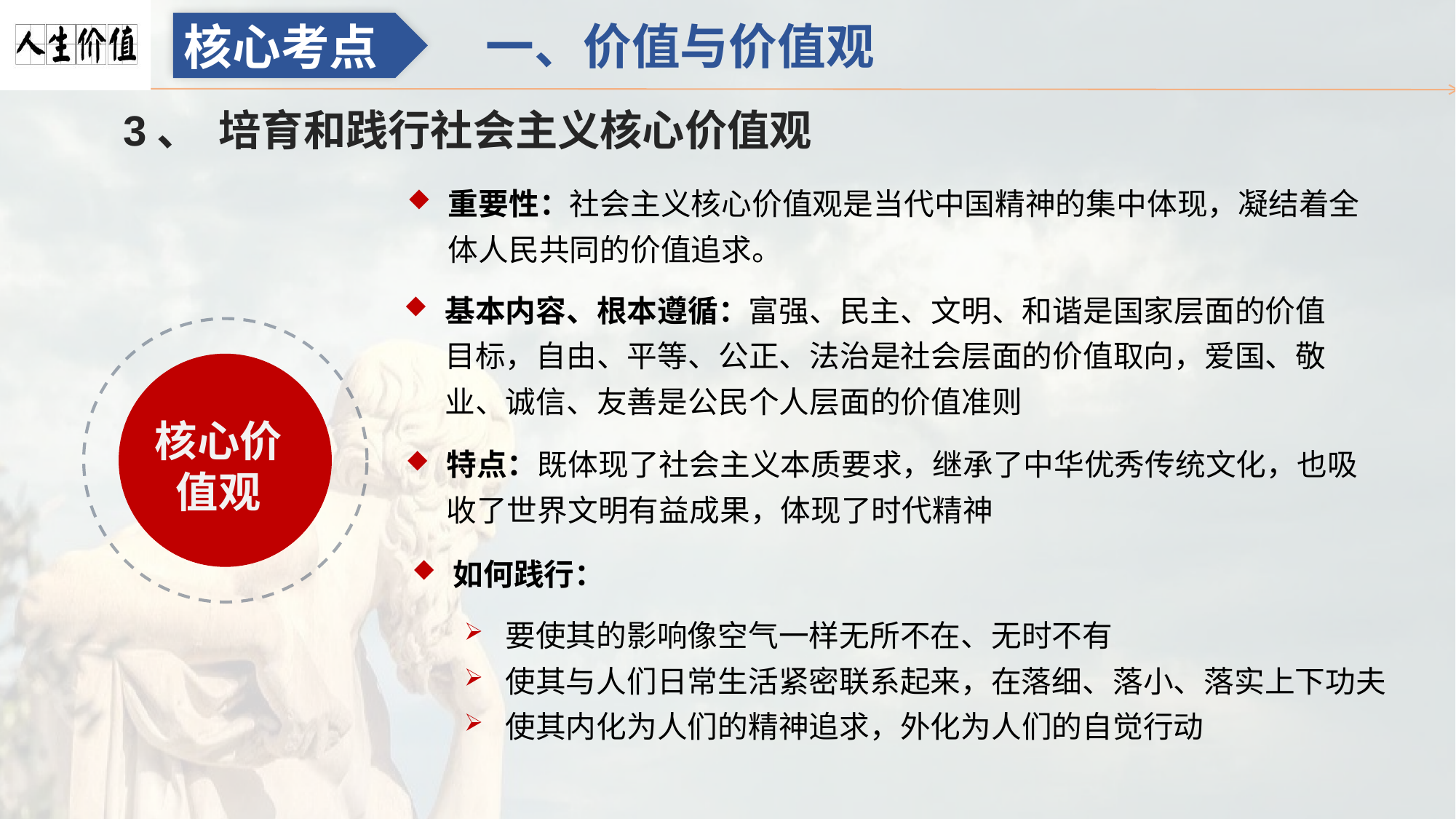

一、价值与价值观
核心考点
3、  培育和践行社会主义核心价值观
重要性：社会主义核心价值观是当代中国精神的集中体现，凝结着全体人民共同的价值追求。
基本内容、根本遵循：富强、民主、文明、和谐是国家层面的价值目标，自由、平等、公正、法治是社会层面的价值取向，爱国、敬业、诚信、友善是公民个人层面的价值准则

核心价
值观
特点：既体现了社会主义本质要求，继承了中华优秀传统文化，也吸收了世界文明有益成果，体现了时代精神
如何践行：

要使其的影响像空气一样无所不在、无时不有
使其与人们日常生活紧密联系起来，在落细、落小、落实上下功夫
使其内化为人们的精神追求，外化为人们的自觉行动